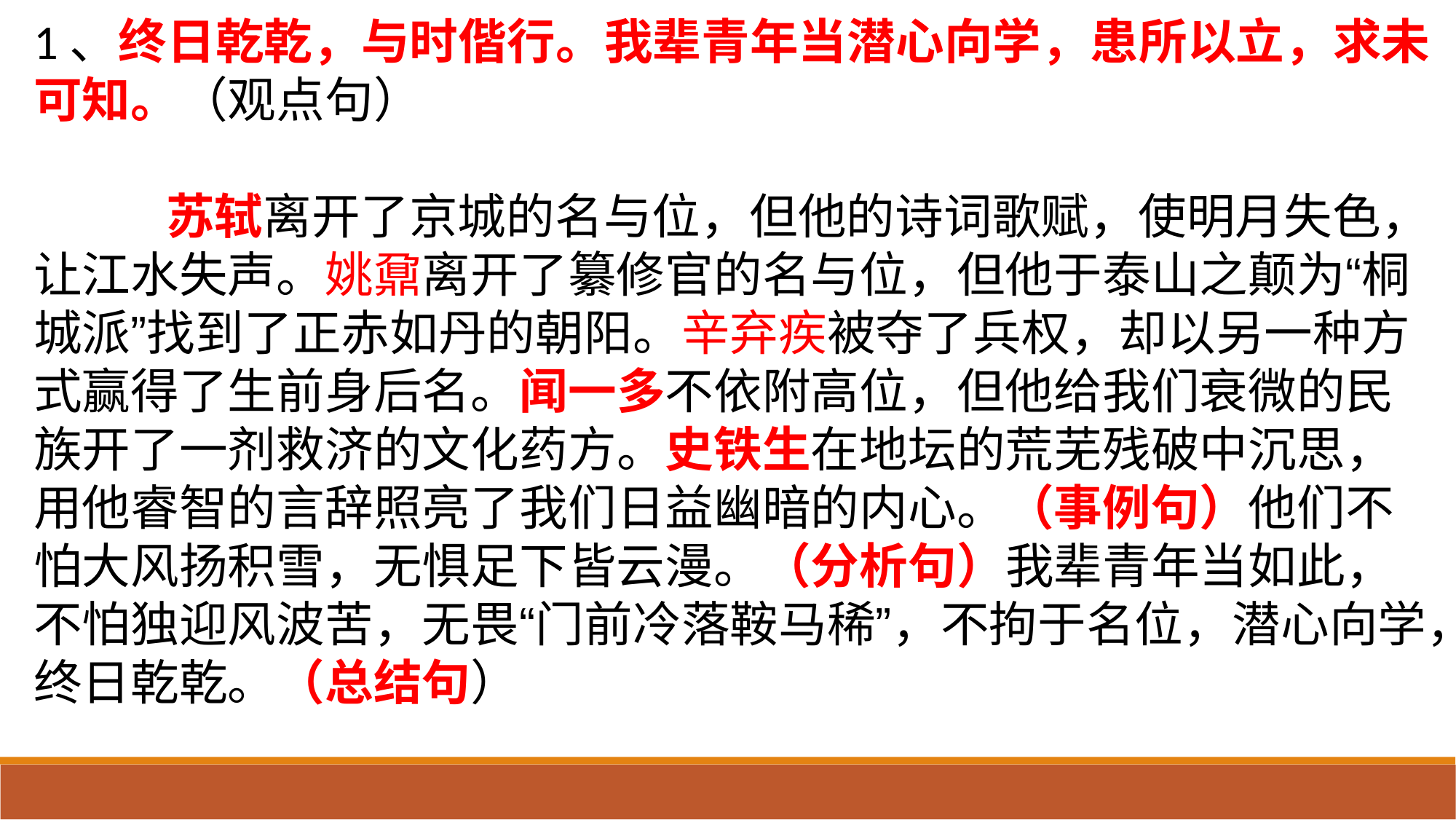

1、终日乾乾，与时偕行。我辈青年当潜心向学，患所以立，求未可知。（观点句）

         苏轼离开了京城的名与位，但他的诗词歌赋，使明月失色，让江水失声。姚鼐离开了纂修官的名与位，但他于泰山之颠为“桐城派”找到了正赤如丹的朝阳。辛弃疾被夺了兵权，却以另一种方式赢得了生前身后名。闻一多不依附高位，但他给我们衰微的民族开了一剂救济的文化药方。史铁生在地坛的荒芜残破中沉思，用他睿智的言辞照亮了我们日益幽暗的内心。（事例句）他们不怕大风扬积雪，无惧足下皆云漫。（分析句）我辈青年当如此，不怕独迎风波苦，无畏“门前冷落鞍马稀”，不拘于名位，潜心向学，终日乾乾。（总结句）